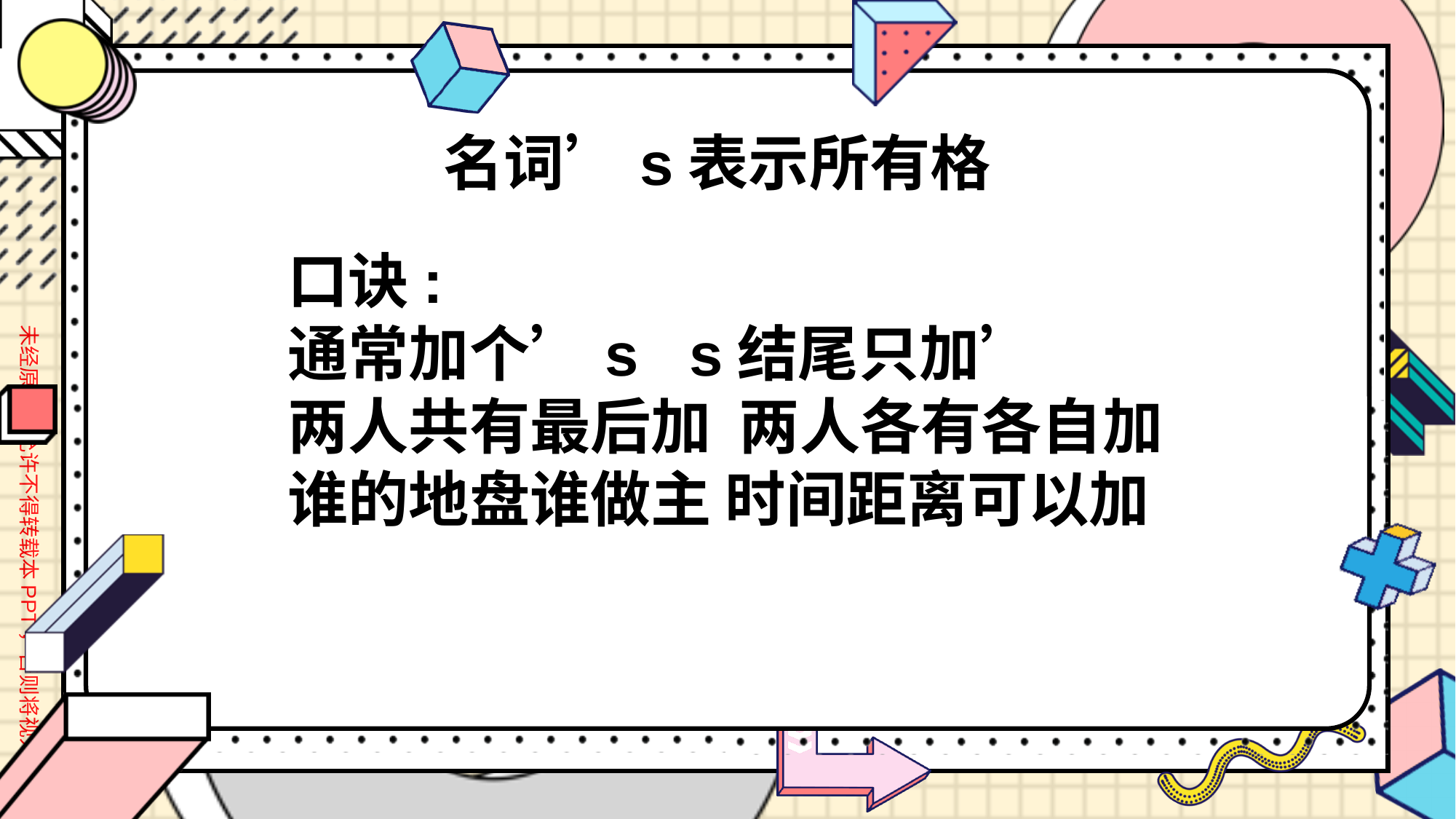

名词’s表示所有格
口诀:
通常加个’s   s结尾只加’
两人共有最后加  两人各有各自加
谁的地盘谁做主 时间距离可以加